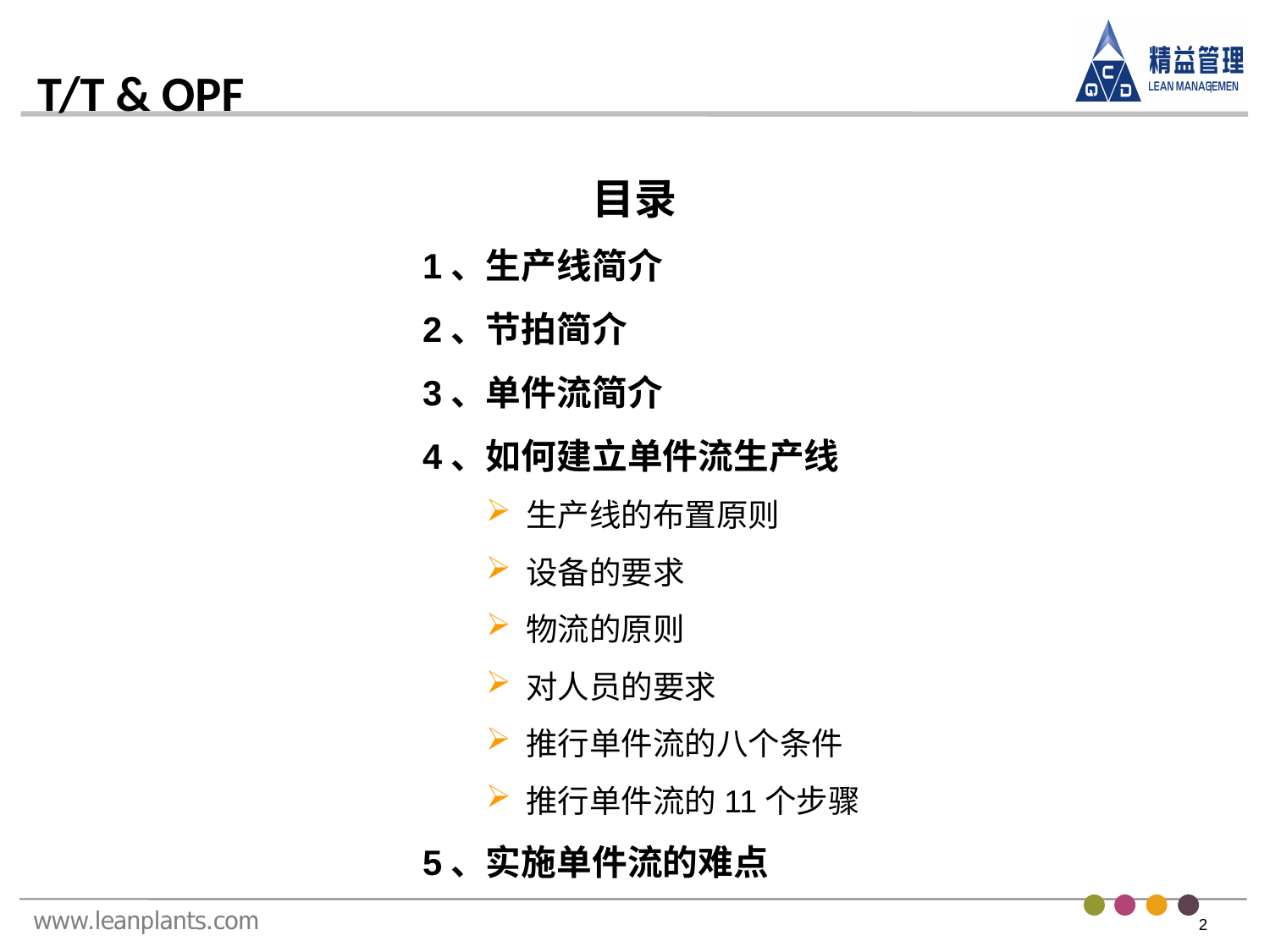

目录
1、生产线简介
2、节拍简介
3、单件流简介
4、如何建立单件流生产线
 生产线的布置原则
 设备的要求
 物流的原则
 对人员的要求
 推行单件流的八个条件
 推行单件流的11个步骤
5、实施单件流的难点